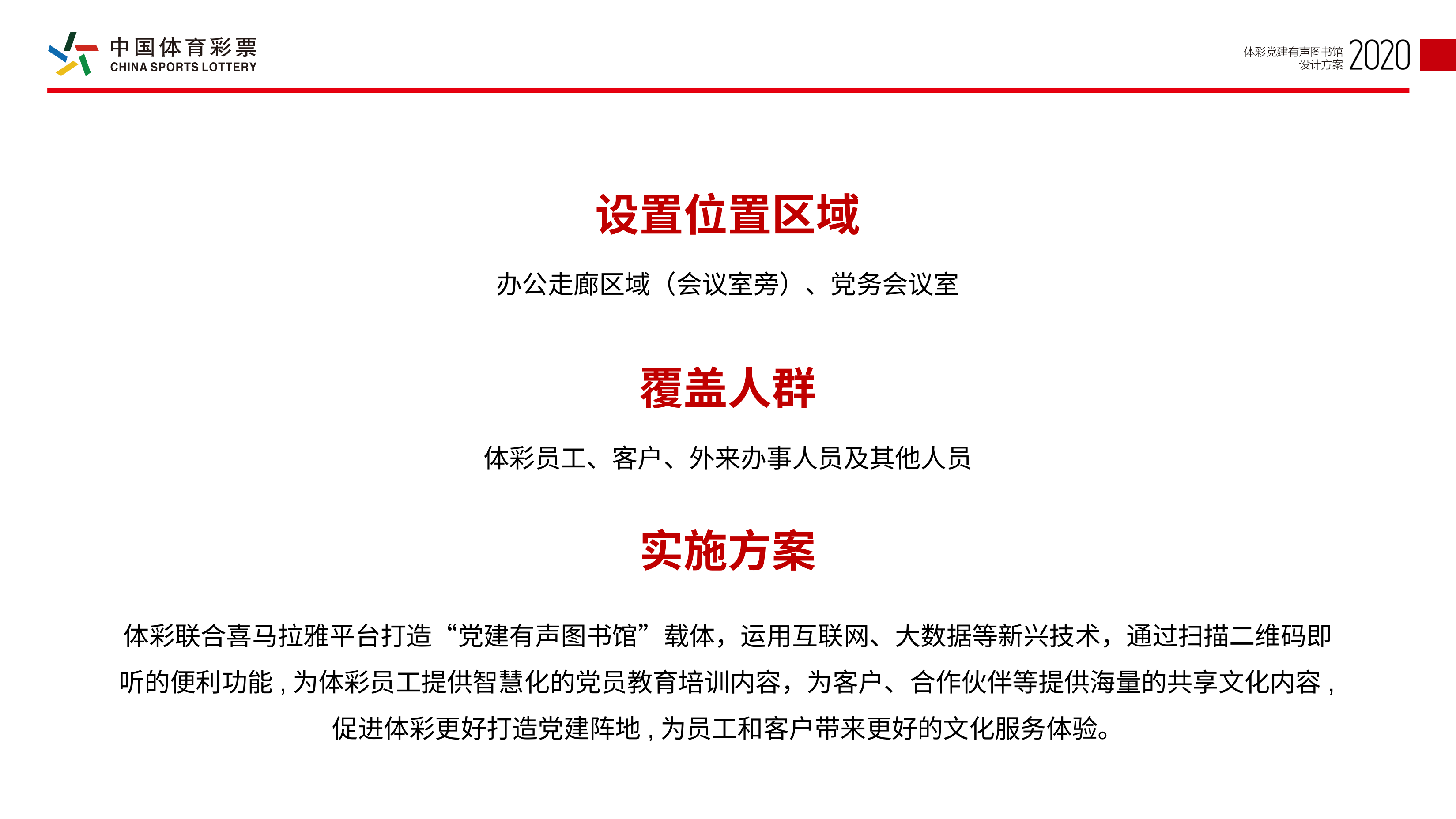

设置位置区域
办公走廊区域（会议室旁）、党务会议室
覆盖人群
体彩员工、客户、外来办事人员及其他人员
实施方案
体彩联合喜马拉雅平台打造“党建有声图书馆”载体，运用互联网、大数据等新兴技术，通过扫描二维码即听的便利功能,为体彩员工提供智慧化的党员教育培训内容，为客户、合作伙伴等提供海量的共享文化内容,促进体彩更好打造党建阵地,为员工和客户带来更好的文化服务体验。